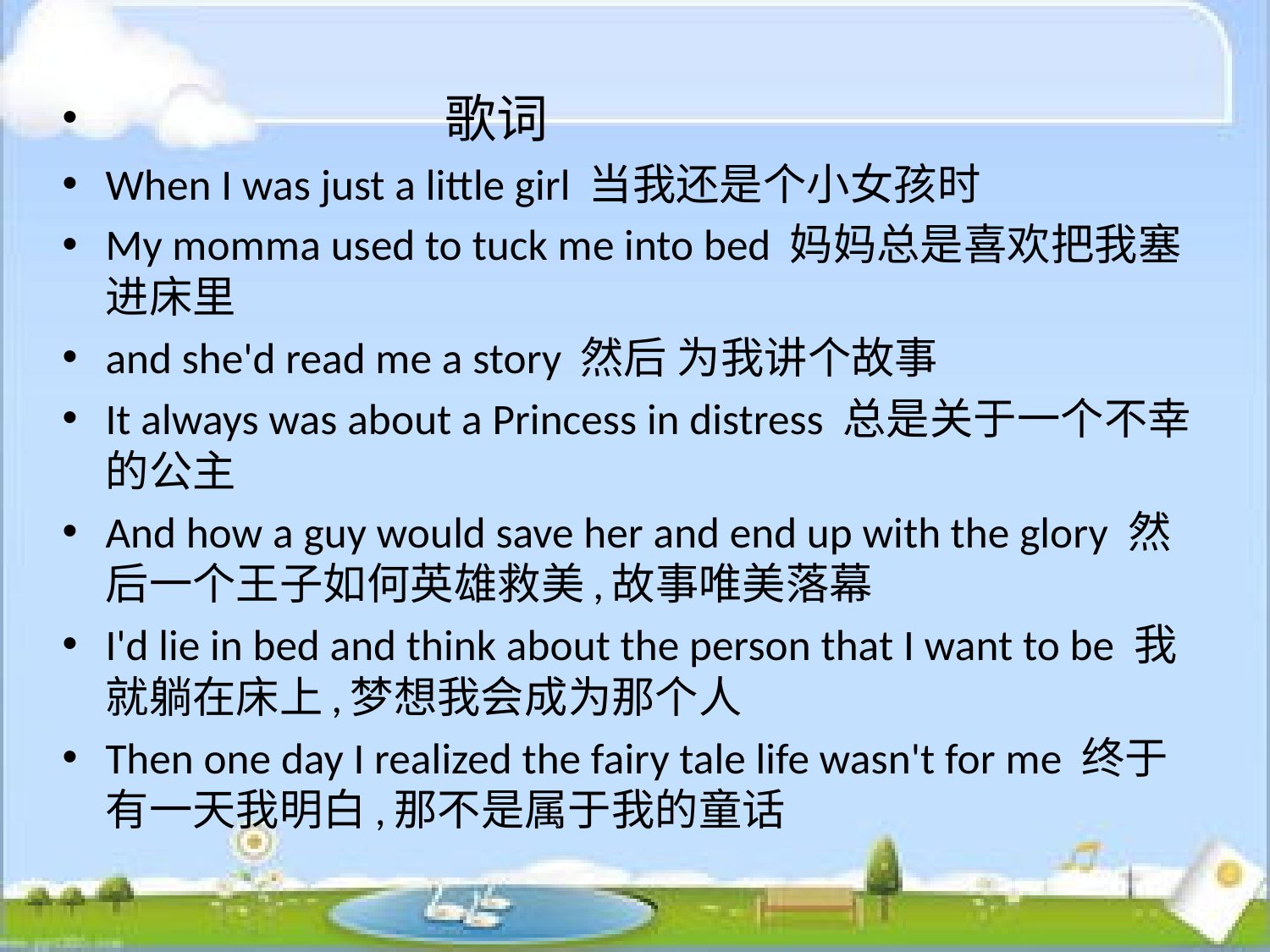

歌词
When I was just a little girl 当我还是个小女孩时
My momma used to tuck me into bed 妈妈总是喜欢把我塞进床里
and she'd read me a story 然后 为我讲个故事
It always was about a Princess in distress 总是关于一个不幸的公主
And how a guy would save her and end up with the glory 然后一个王子如何英雄救美,故事唯美落幕
I'd lie in bed and think about the person that I want to be 我就躺在床上,梦想我会成为那个人
Then one day I realized the fairy tale life wasn't for me 终于有一天我明白,那不是属于我的童话